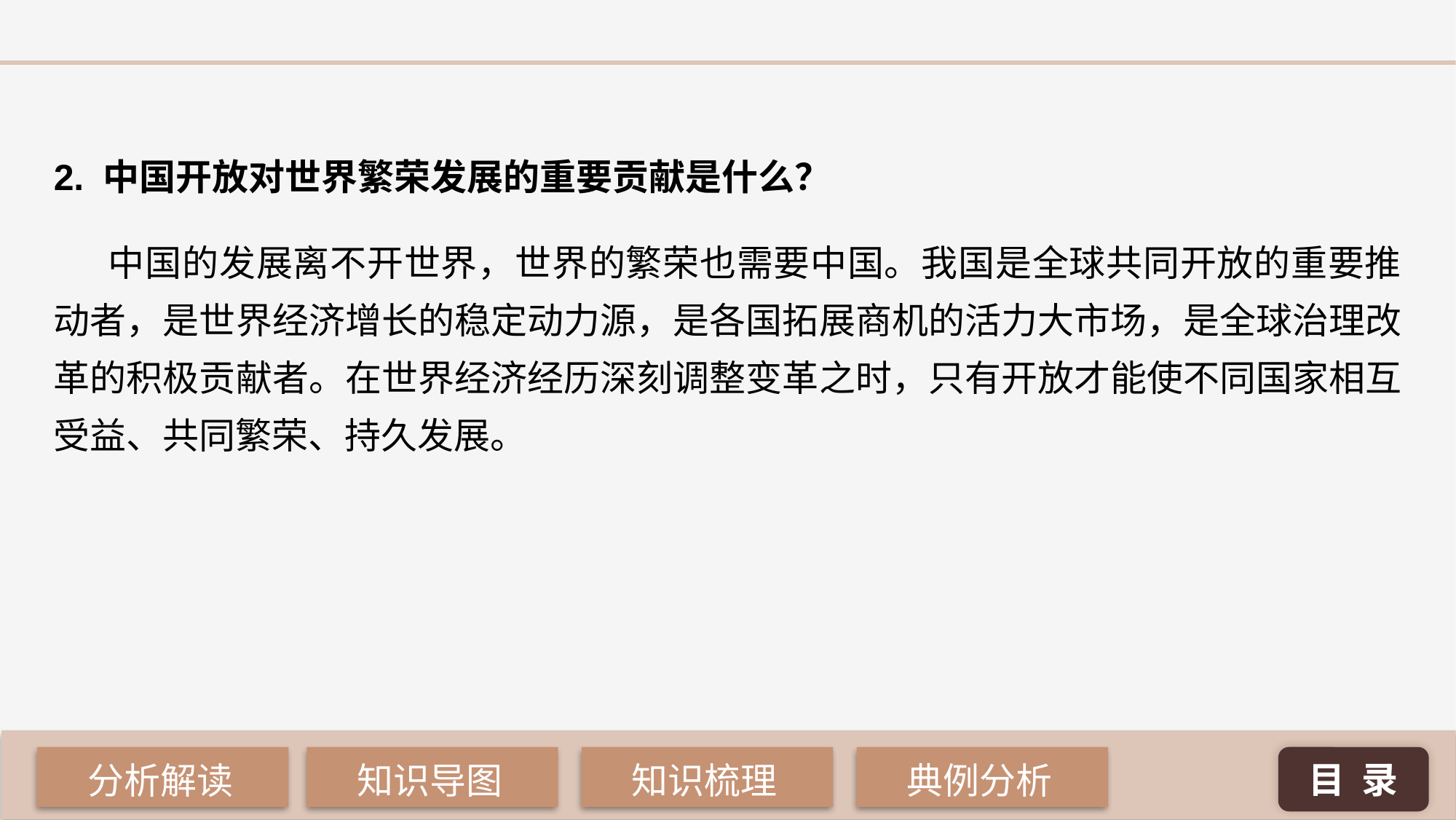

2. 中国开放对世界繁荣发展的重要贡献是什么？
中国的发展离不开世界，世界的繁荣也需要中国。我国是全球共同开放的重要推动者，是世界经济增长的稳定动力源，是各国拓展商机的活力大市场，是全球治理改革的积极贡献者。在世界经济经历深刻调整变革之时，只有开放才能使不同国家相互受益、共同繁荣、持久发展。